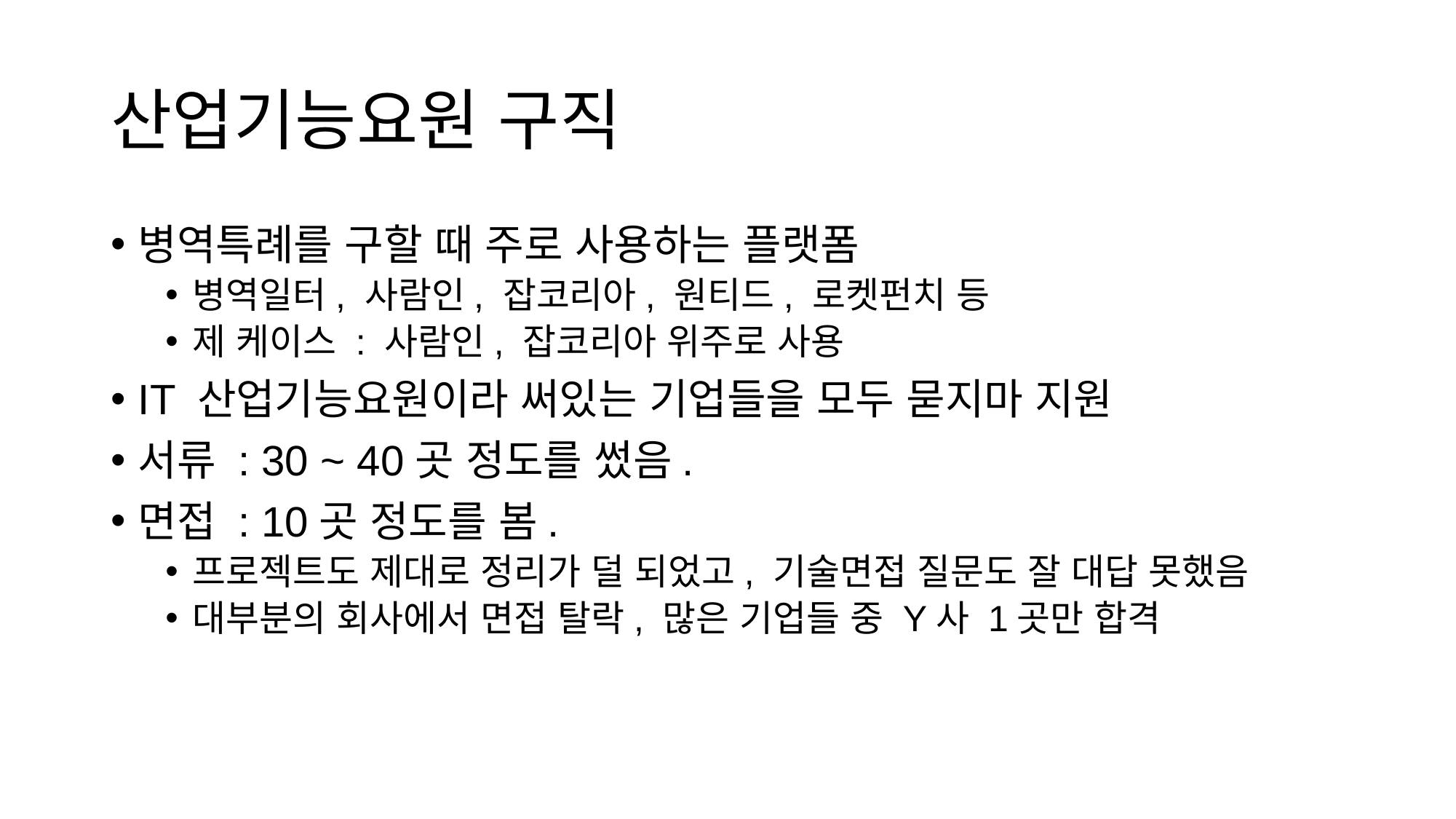

# 산업기능요원 구직
병역특례를 구할 때 주로 사용하는 플랫폼
병역일터, 사람인, 잡코리아, 원티드, 로켓펀치 등
제 케이스 : 사람인, 잡코리아 위주로 사용
IT 산업기능요원이라 써있는 기업들을 모두 묻지마 지원
서류 : 30 ~ 40곳 정도를 썼음.
면접 : 10곳 정도를 봄.
프로젝트도 제대로 정리가 덜 되었고, 기술면접 질문도 잘 대답 못했음
대부분의 회사에서 면접 탈락, 많은 기업들 중 Y사 1곳만 합격